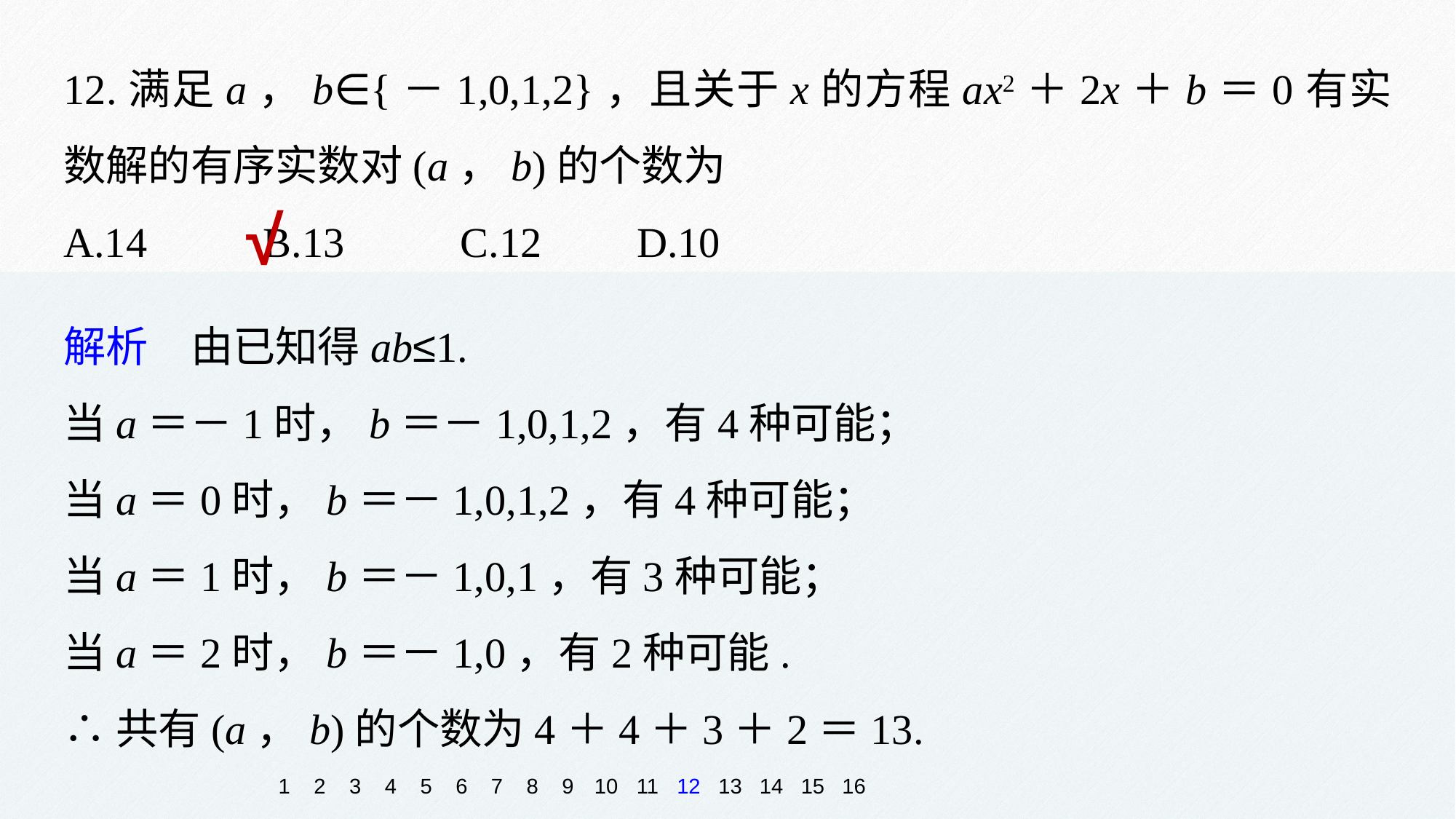

12.满足a，b∈{－1,0,1,2}，且关于x的方程ax2＋2x＋b＝0有实数解的有序实数对(a，b)的个数为
A.14           B.13           C.12         D.10
√
解析　由已知得ab≤1.
当a＝－1时，b＝－1,0,1,2，有4种可能；
当a＝0时，b＝－1,0,1,2，有4种可能；
当a＝1时，b＝－1,0,1，有3种可能；
当a＝2时，b＝－1,0，有2种可能.
∴共有(a，b)的个数为4＋4＋3＋2＝13.
1
2
3
4
5
6
7
8
9
10
11
12
13
14
15
16